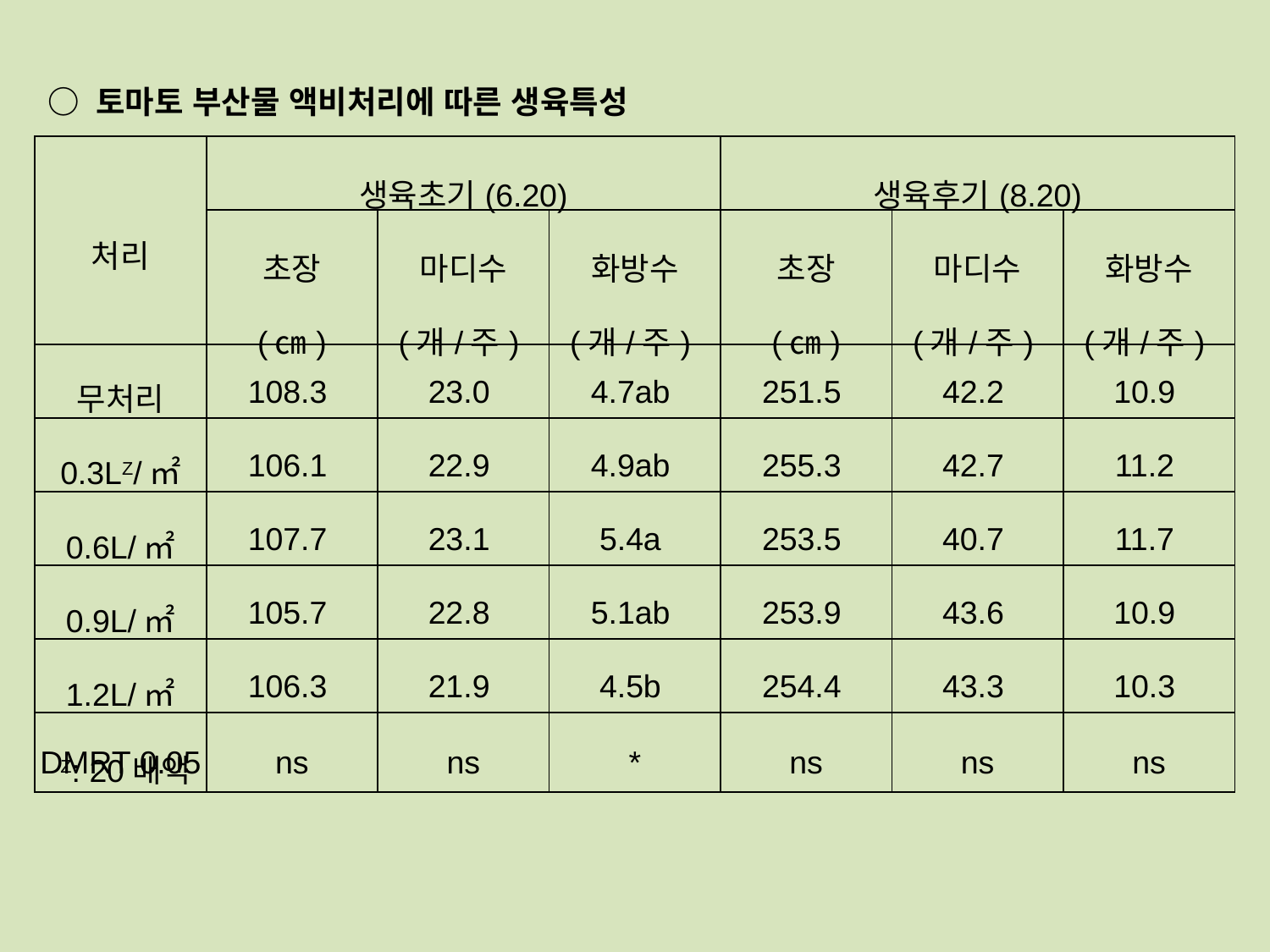

○ 토마토 부산물 액비처리에 따른 생육특성
| 처리 | 생육초기(6.20) |  |  | 생육후기(8.20) |  |  |
| --- | --- | --- | --- | --- | --- | --- |
|  | 초장 (㎝) | 마디수 (개/주) | 화방수 (개/주) | 초장 (㎝) | 마디수 (개/주) | 화방수 (개/주) |
| 무처리 | 108.3 | 23.0 | 4.7ab | 251.5 | 42.2 | 10.9 |
| 0.3LZ/㎡ | 106.1 | 22.9 | 4.9ab | 255.3 | 42.7 | 11.2 |
| 0.6L/㎡ | 107.7 | 23.1 | 5.4a | 253.5 | 40.7 | 11.7 |
| 0.9L/㎡ | 105.7 | 22.8 | 5.1ab | 253.9 | 43.6 | 10.9 |
| 1.2L/㎡ | 106.3 | 21.9 | 4.5b | 254.4 | 43.3 | 10.3 |
| DMRT 0.05 | ns | ns | \* | ns | ns | ns |
Z: 20배액